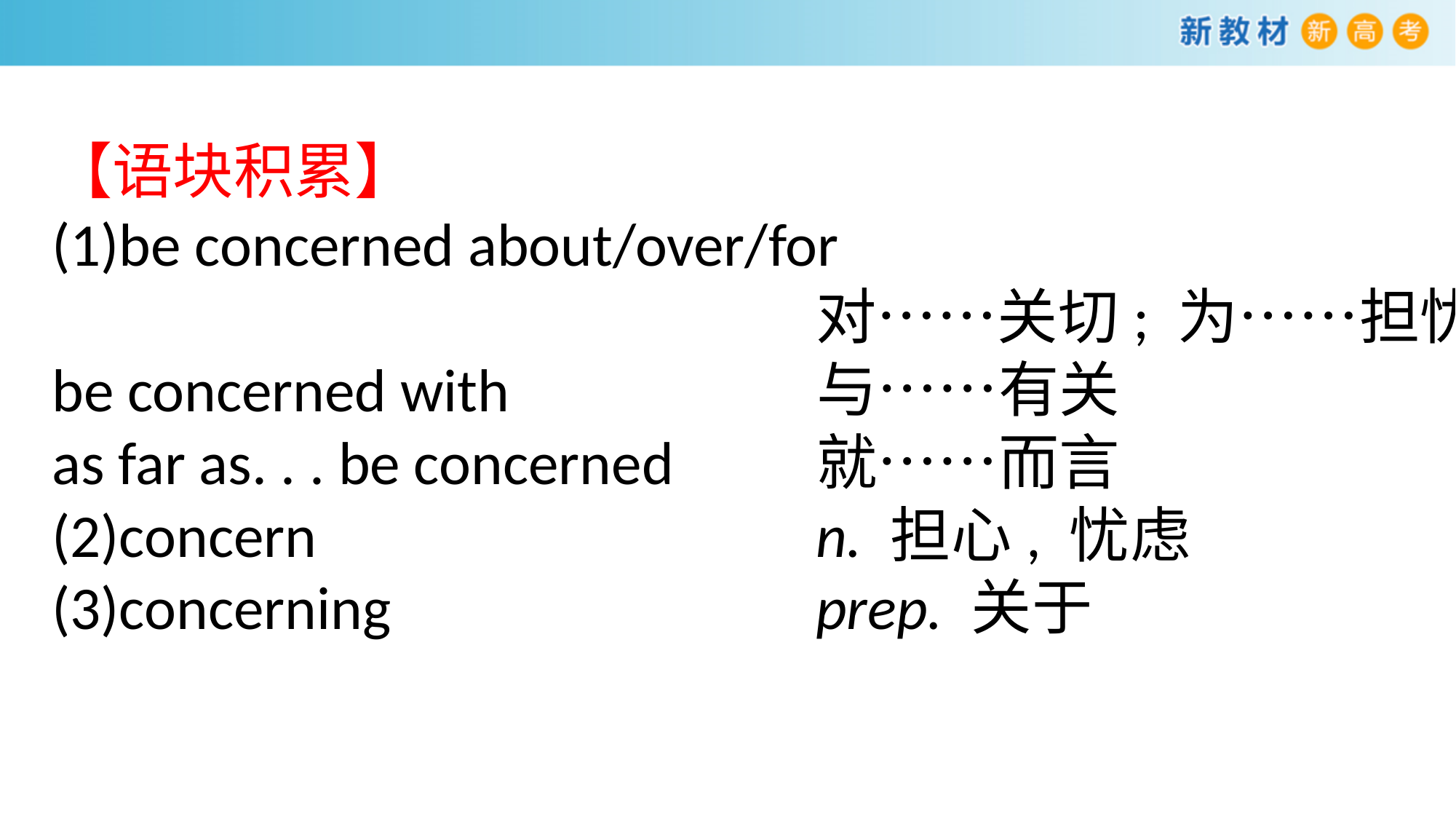

【语块积累】
(1)be concerned about/over/for
　　　　　　　　　　　　	对……关切; 为……担忧
be concerned with		       与……有关
as far as. . . be concerned	       就……而言
(2)concern				        n. 担心, 忧虑
(3)concerning			        prep. 关于